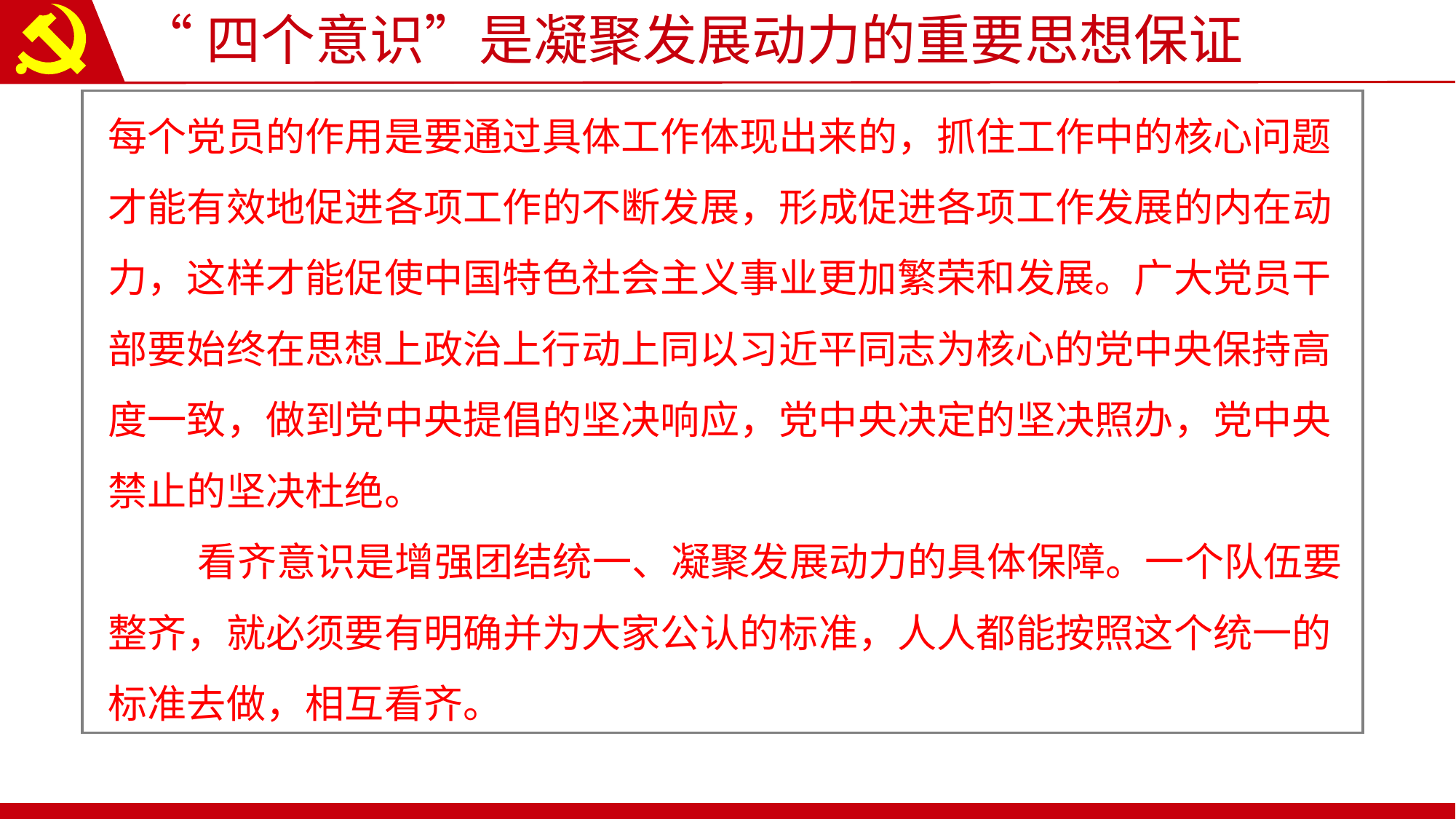

“四个意识”是凝聚发展动力的重要思想保证
每个党员的作用是要通过具体工作体现出来的，抓住工作中的核心问题才能有效地促进各项工作的不断发展，形成促进各项工作发展的内在动力，这样才能促使中国特色社会主义事业更加繁荣和发展。广大党员干部要始终在思想上政治上行动上同以习近平同志为核心的党中央保持高度一致，做到党中央提倡的坚决响应，党中央决定的坚决照办，党中央禁止的坚决杜绝。
         看齐意识是增强团结统一、凝聚发展动力的具体保障。一个队伍要整齐，就必须要有明确并为大家公认的标准，人人都能按照这个统一的标准去做，相互看齐。